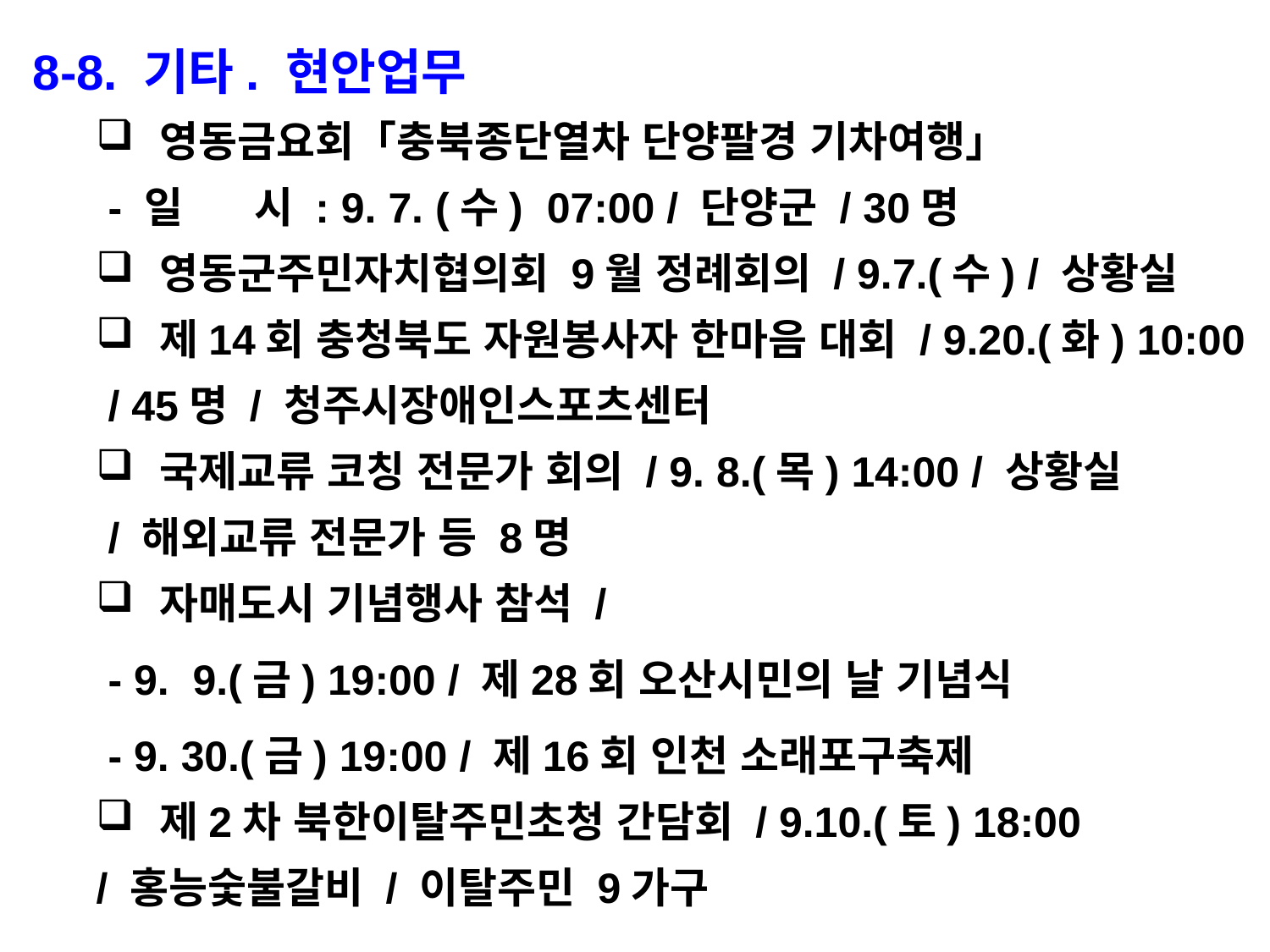

8-8. 기타. 현안업무
영동금요회「충북종단열차 단양팔경 기차여행」
 - 일      시 : 9. 7. (수)  07:00 / 단양군 / 30명
영동군주민자치협의회 9월 정례회의 / 9.7.(수) / 상황실
제14회 충청북도 자원봉사자 한마음 대회 / 9.20.(화) 10:00
 / 45명 / 청주시장애인스포츠센터
국제교류 코칭 전문가 회의 / 9. 8.(목) 14:00 / 상황실
 / 해외교류 전문가 등 8명
자매도시 기념행사 참석 /
 - 9.  9.(금) 19:00 / 제28회 오산시민의 날 기념식
 - 9. 30.(금) 19:00 / 제16회 인천 소래포구축제
제2차 북한이탈주민초청 간담회 / 9.10.(토) 18:00
/ 홍능숯불갈비 / 이탈주민 9가구